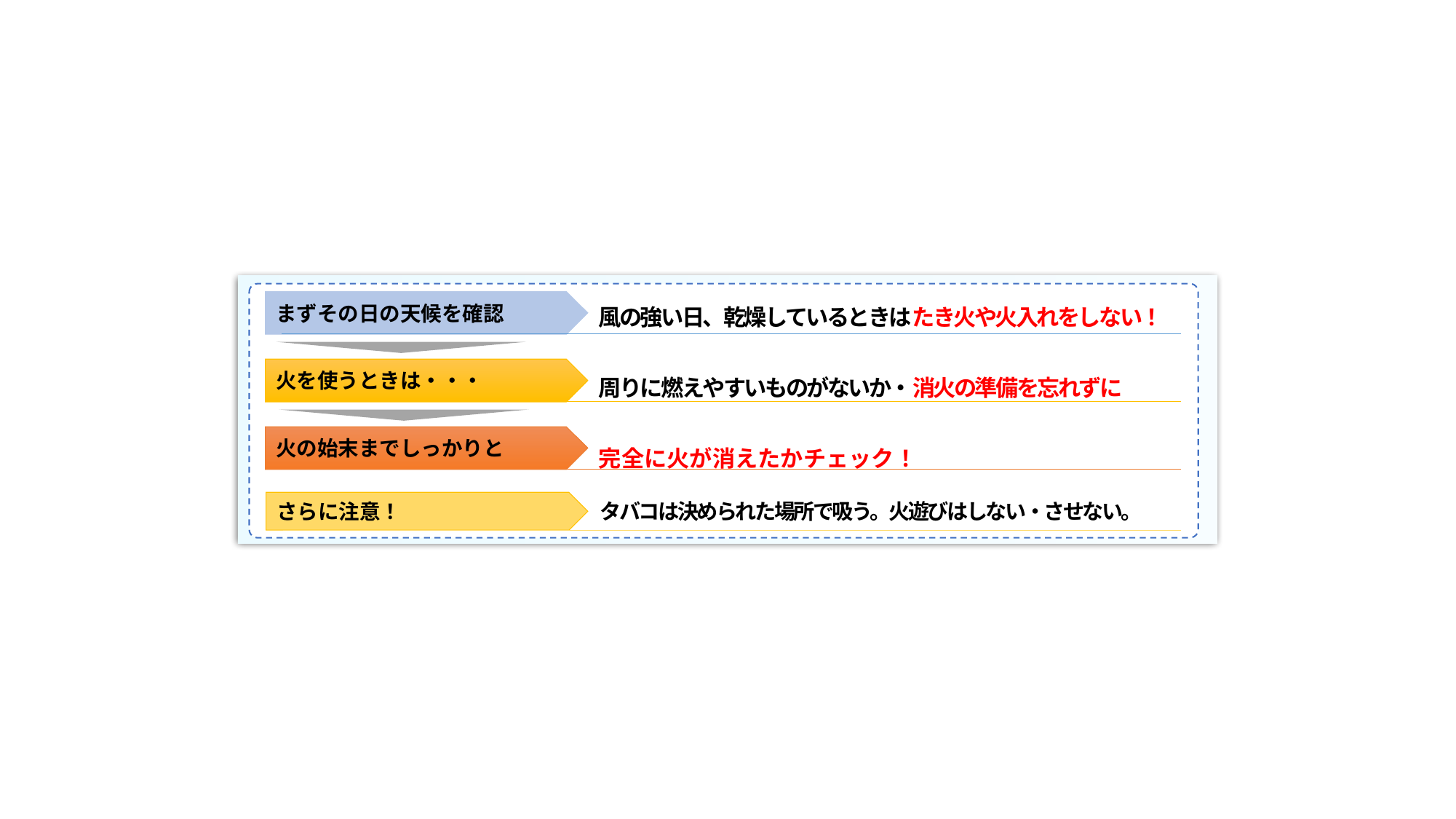

まずその日の天候を確認
風の強い日、乾燥しているときはたき火や火入れをしない！
火を使うときは・・・
周りに燃えやすいものがないか・消火の準備を忘れずに
火の始末までしっかりと
完全に火が消えたかチェック！

さらに注意！
タバコは決められた場所で吸う。火遊びはしない・させない。